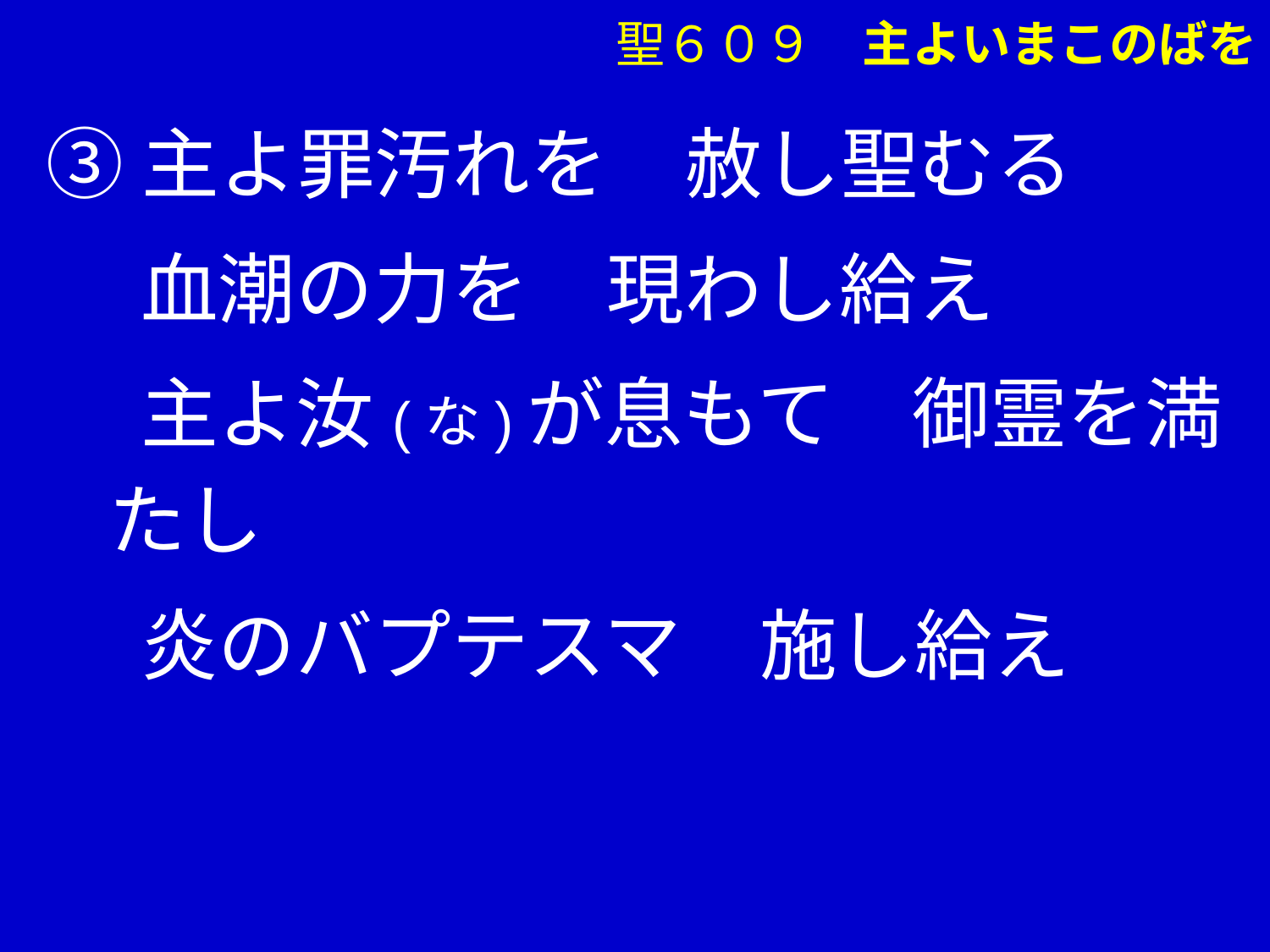

③主よ罪汚れを　赦し聖むる
　 血潮の力を　現わし給え
　 主よ汝(な)が息もて　御霊を満たし
　 炎のバプテスマ　施し給え
聖６０９　主よいまこのばを